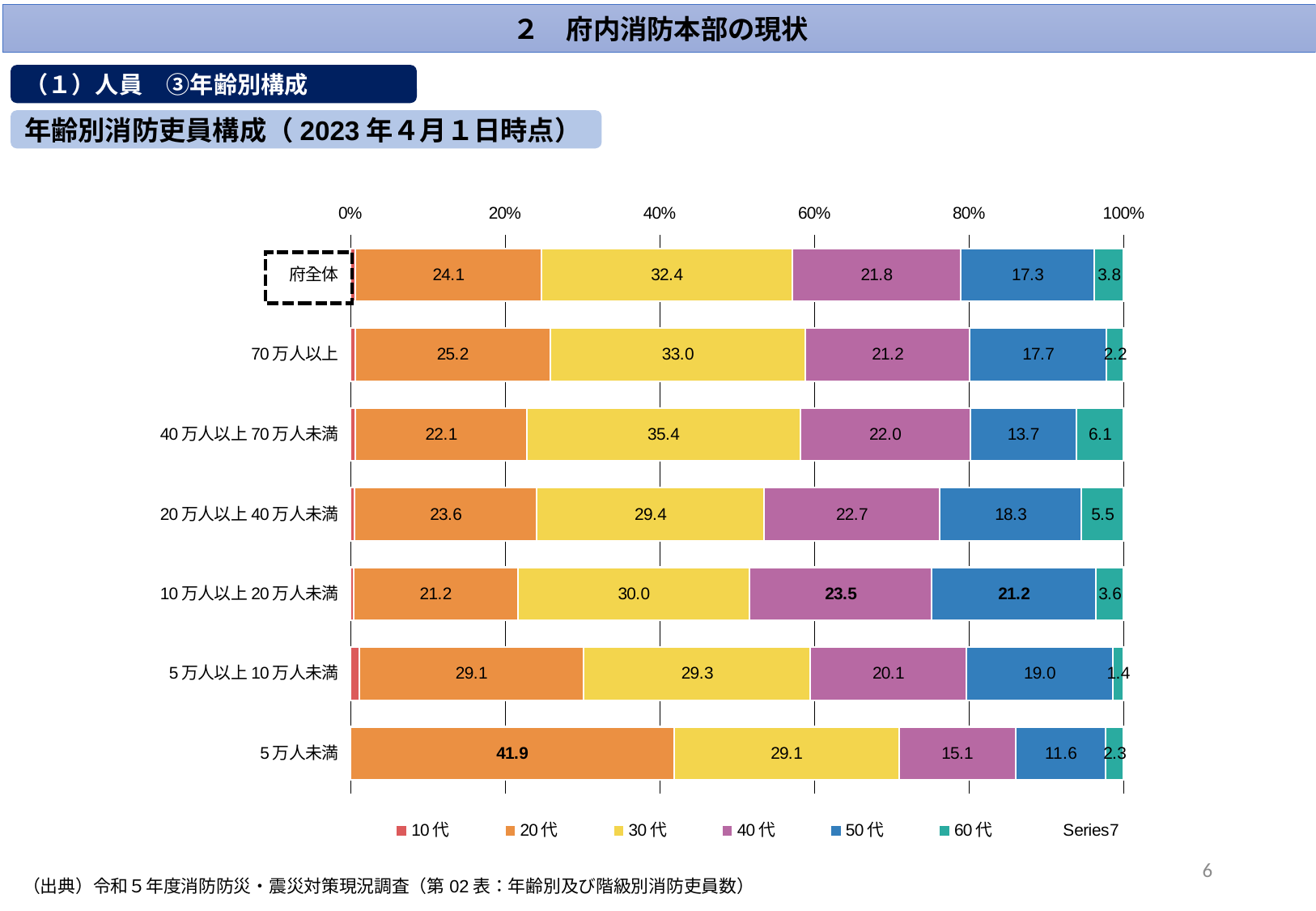

２　府内消防本部の現状
（１）人員　③年齢別構成
年齢別消防吏員構成（2023年４月１日時点）

### Chart

| Category | 10代 | 20代 | 30代 | 40代 | 50代 | 60代 |  |
|---|---|---|---|---|---|---|---|
| 府全体 | 0.6169212690951821 | 24.1186839012926 | 32.38347042694868 | 21.8174696435566 | 17.2737955346651 | 3.7896592244418335 | None |
| 70万人以上 | 0.6248653307476837 | 25.188536953242835 | 33.03167420814479 | 21.245421245421245 | 17.690152984270632 | 2.2193492781728077 | None |
| 40万人以上70万人未満 | 0.6799637352674524 | 22.12148685403445 | 35.35811423390752 | 21.98549410698096 | 13.735267452402539 | 6.119673617407072 | None |
| 20万人以上40万人未満 | 0.5572441742654508 | 23.556231003039514 | 29.38196555217832 | 22.74569402228977 | 18.287740628166162 | 5.47112462006079 | None |
| 10万人以上20万人未満 | 0.42238648363252373 | 21.22492080253432 | 29.989440337909183 | 23.5480464625132 | 21.22492080253432 | 3.5902851108764517 | None |
| 5万人以上10万人未満 | 1.1173184357541899 | 29.05027932960894 | 29.329608938547487 | 20.11173184357542 | 18.994413407821227 | 1.3966480446927374 | None |
| 5万人未満 | 0.0 | 41.86046511627907 | 29.069767441860467 | 15.11627906976744 | 11.627906976744185 | 2.3255813953488373 | None |
6
（出典）令和５年度消防防災・震災対策現況調査（第02表：年齢別及び階級別消防吏員数）